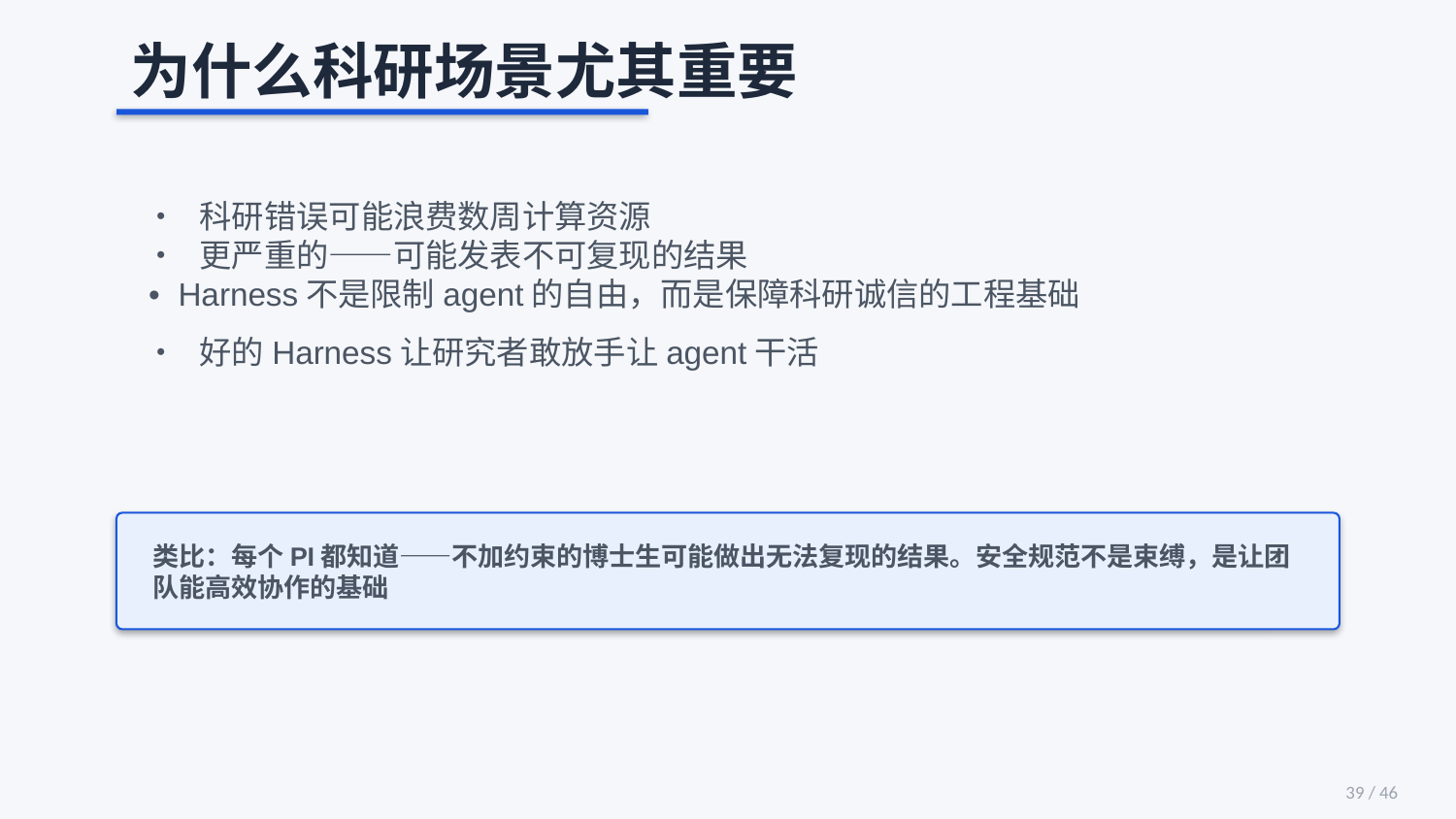

为什么科研场景尤其重要

  •  科研错误可能浪费数周计算资源
  •  更严重的——可能发表不可复现的结果
  •  Harness不是限制agent的自由，而是保障科研诚信的工程基础
  •  好的Harness让研究者敢放手让agent干活

类比：每个PI都知道——不加约束的博士生可能做出无法复现的结果。安全规范不是束缚，是让团队能高效协作的基础
39 / 46